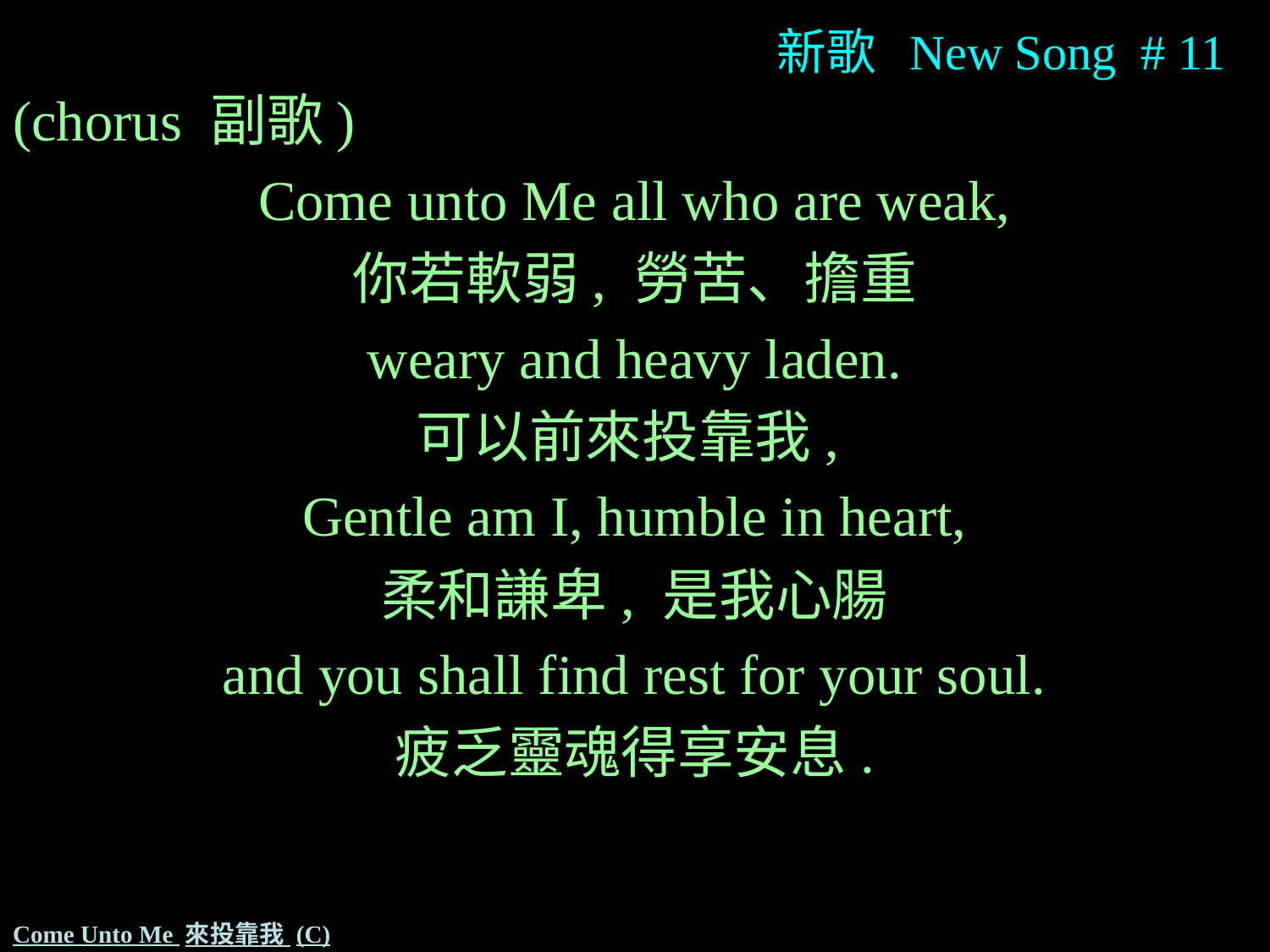

新歌  New Song  # 11
(chorus 副歌)
Come unto Me all who are weak,
你若軟弱, 勞苦、擔重
weary and heavy laden.
可以前來投靠我,
Gentle am I, humble in heart,
柔和謙卑, 是我心腸
and you shall find rest for your soul.
疲乏靈魂得享安息.
# Come Unto Me 來投靠我 (C)